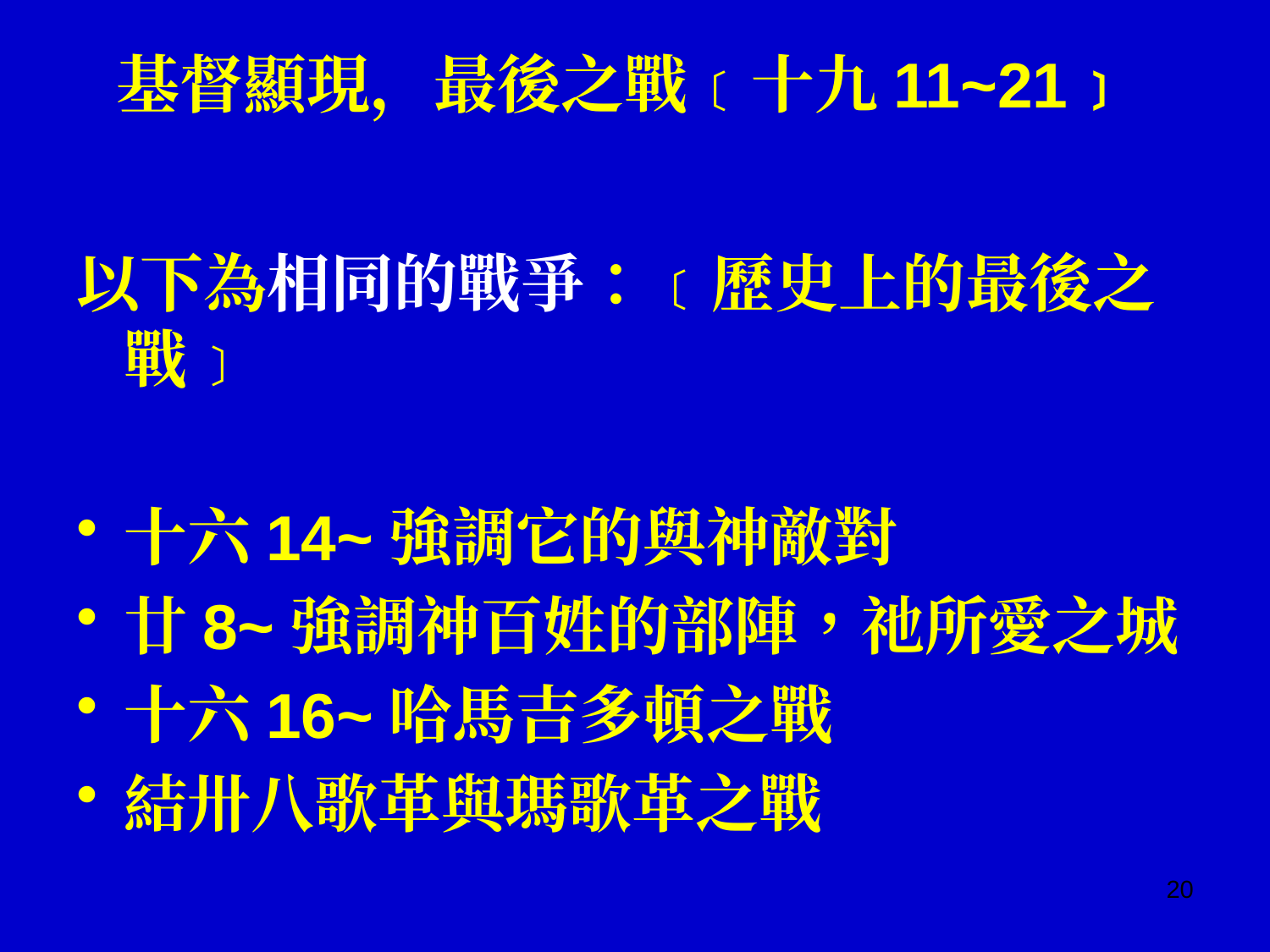

# 基督顯現，最後之戰﹝十九11~21﹞

以下為相同的戰爭：﹝歷史上的最後之戰﹞

十六14~強調它的與神敵對
廿8~強調神百姓的部陣，祂所愛之城
十六16~哈馬吉多頓之戰
結卅八歌革與瑪歌革之戰
20